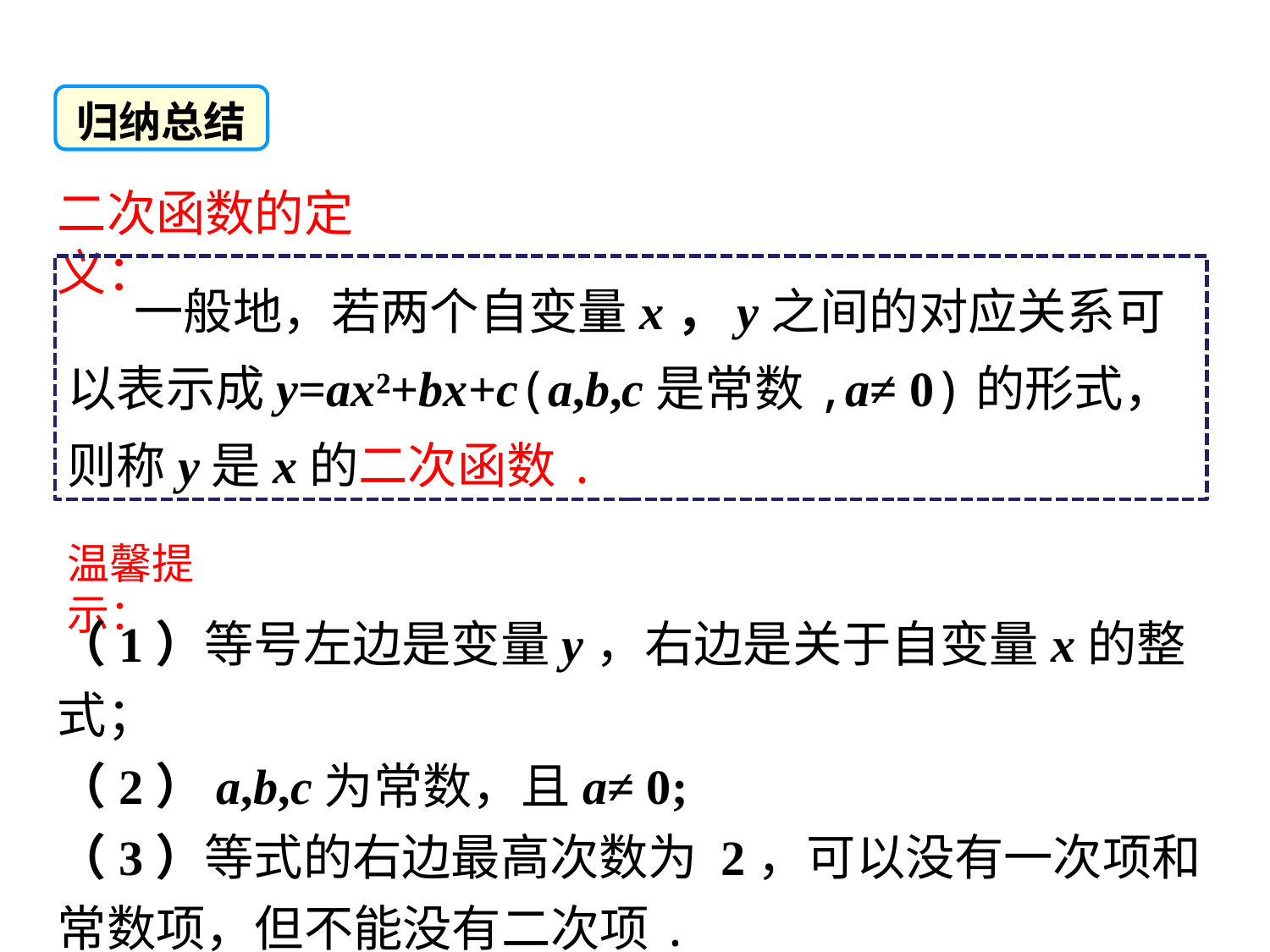

归纳总结
二次函数的定义：
     一般地，若两个自变量x，y之间的对应关系可以表示成y=ax²+bx+c(a,b,c是常数,a≠ 0)的形式，则称y是x的二次函数.
温馨提示：
（1）等号左边是变量y，右边是关于自变量x的整式；
（2）a,b,c为常数，且a≠ 0;
（3）等式的右边最高次数为 2，可以没有一次项和常数项，但不能没有二次项.